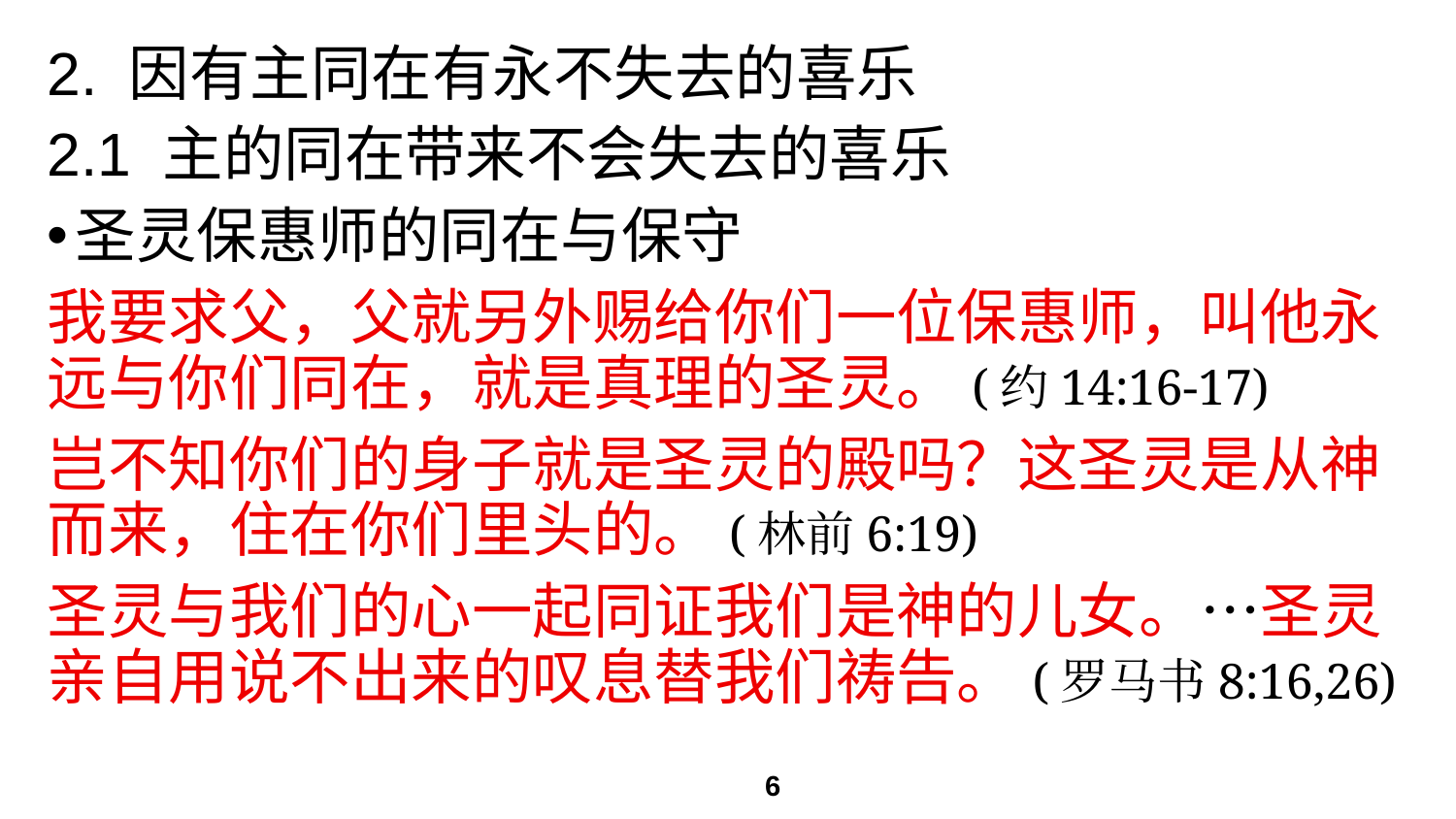

# 2. 因有主同在有永不失去的喜乐
2.1 主的同在带来不会失去的喜乐
圣灵保惠师的同在与保守
我要求父，父就另外赐给你们一位保惠师，叫他永远与你们同在，就是真理的圣灵。(约14:16-17)
岂不知你们的身子就是圣灵的殿吗？这圣灵是从神而来，住在你们里头的。(林前6:19)
圣灵与我们的心一起同证我们是神的儿女。…圣灵亲自用说不出来的叹息替我们祷告。(罗马书8:16,26)
6